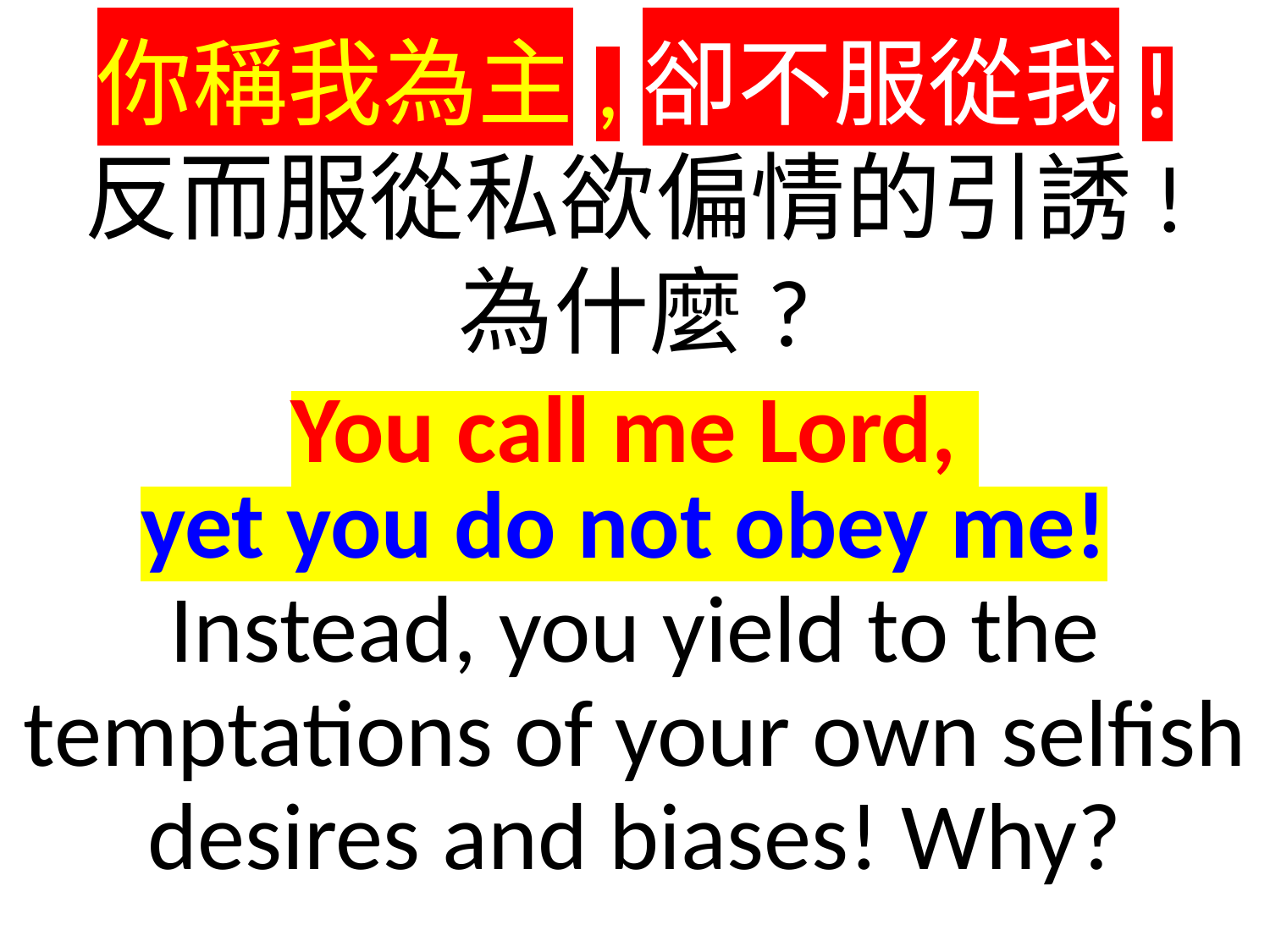

你稱我為主,卻不服從我!
反而服從私欲偏情的引誘!
為什麼?
You call me Lord,
yet you do not obey me!
Instead, you yield to the temptations of your own selfish desires and biases! Why?